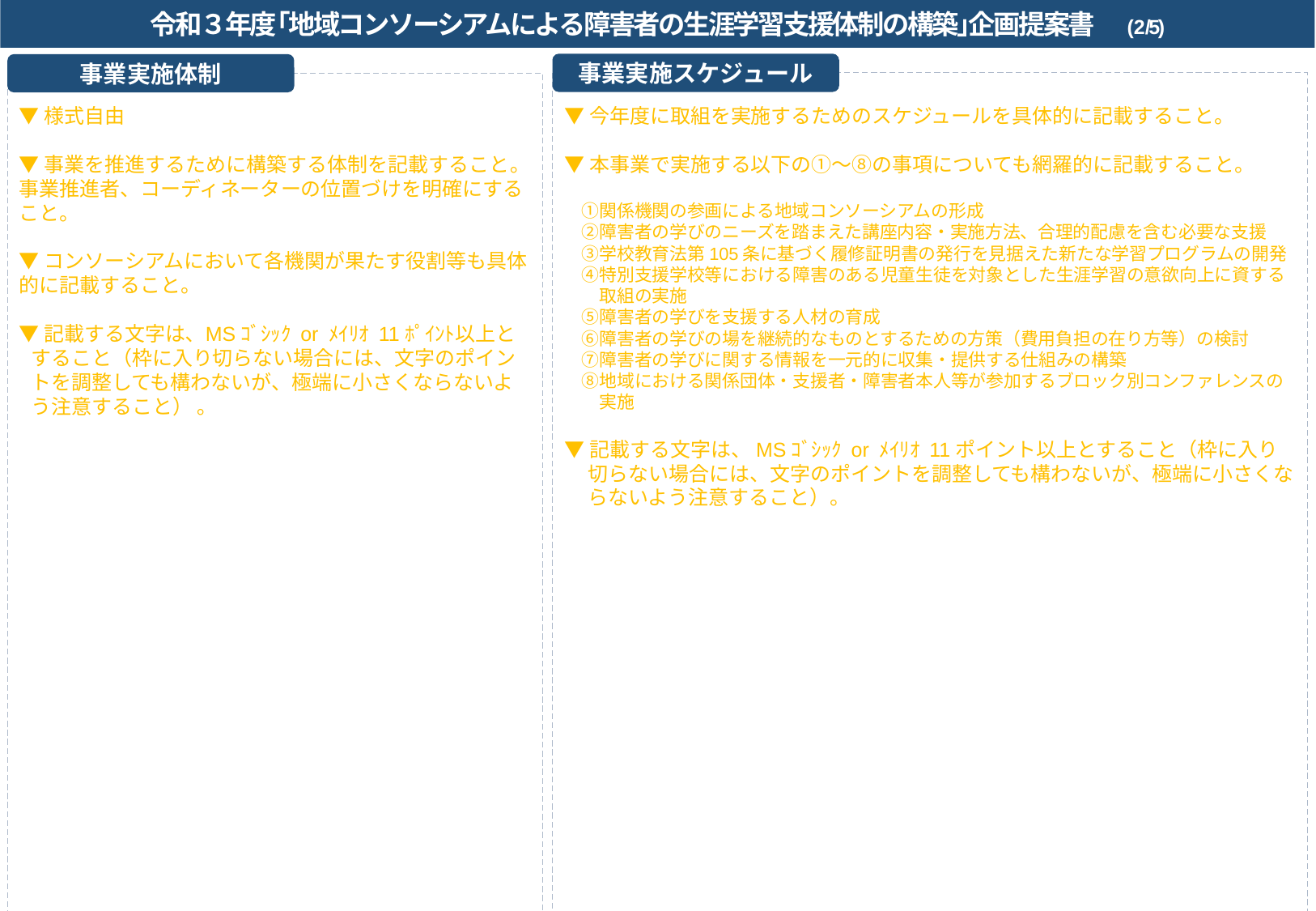

令和３年度｢地域コンソーシアムによる障害者の生涯学習支援体制の構築｣企画提案書　(2/5)
事業実施スケジュール
事業実施体制

▼様式自由

▼事業を推進するために構築する体制を記載すること｡事業推進者、コーディネーターの位置づけを明確にすること。

▼コンソーシアムにおいて各機関が果たす役割等も具体的に記載すること。

▼記載する文字は､ MSｺﾞｼｯｸ or ﾒｲﾘｵ 11ﾎﾟｲﾝﾄ以上とすること（枠に入り切らない場合には、文字のポイントを調整しても構わないが、極端に小さくならないよう注意すること） ｡

▼今年度に取組を実施するためのスケジュールを具体的に記載すること。

▼本事業で実施する以下の①～⑧の事項についても網羅的に記載すること。
　①関係機関の参画による地域コンソーシアムの形成
　②障害者の学びのニーズを踏まえた講座内容・実施方法、合理的配慮を含む必要な支援
　③学校教育法第105条に基づく履修証明書の発行を見据えた新たな学習プログラムの開発
　④特別支援学校等における障害のある児童生徒を対象とした生涯学習の意欲向上に資する
　　取組の実施
　⑤障害者の学びを支援する人材の育成
　⑥障害者の学びの場を継続的なものとするための方策（費用負担の在り方等）の検討
　⑦障害者の学びに関する情報を一元的に収集・提供する仕組みの構築
　⑧地域における関係団体・支援者・障害者本人等が参加するブロック別コンファレンスの
　　実施

▼記載する文字は、MSｺﾞｼｯｸ or ﾒｲﾘｵ 11ポイント以上とすること（枠に入り切らない場合には、文字のポイントを調整しても構わないが、極端に小さくならないよう注意すること）。